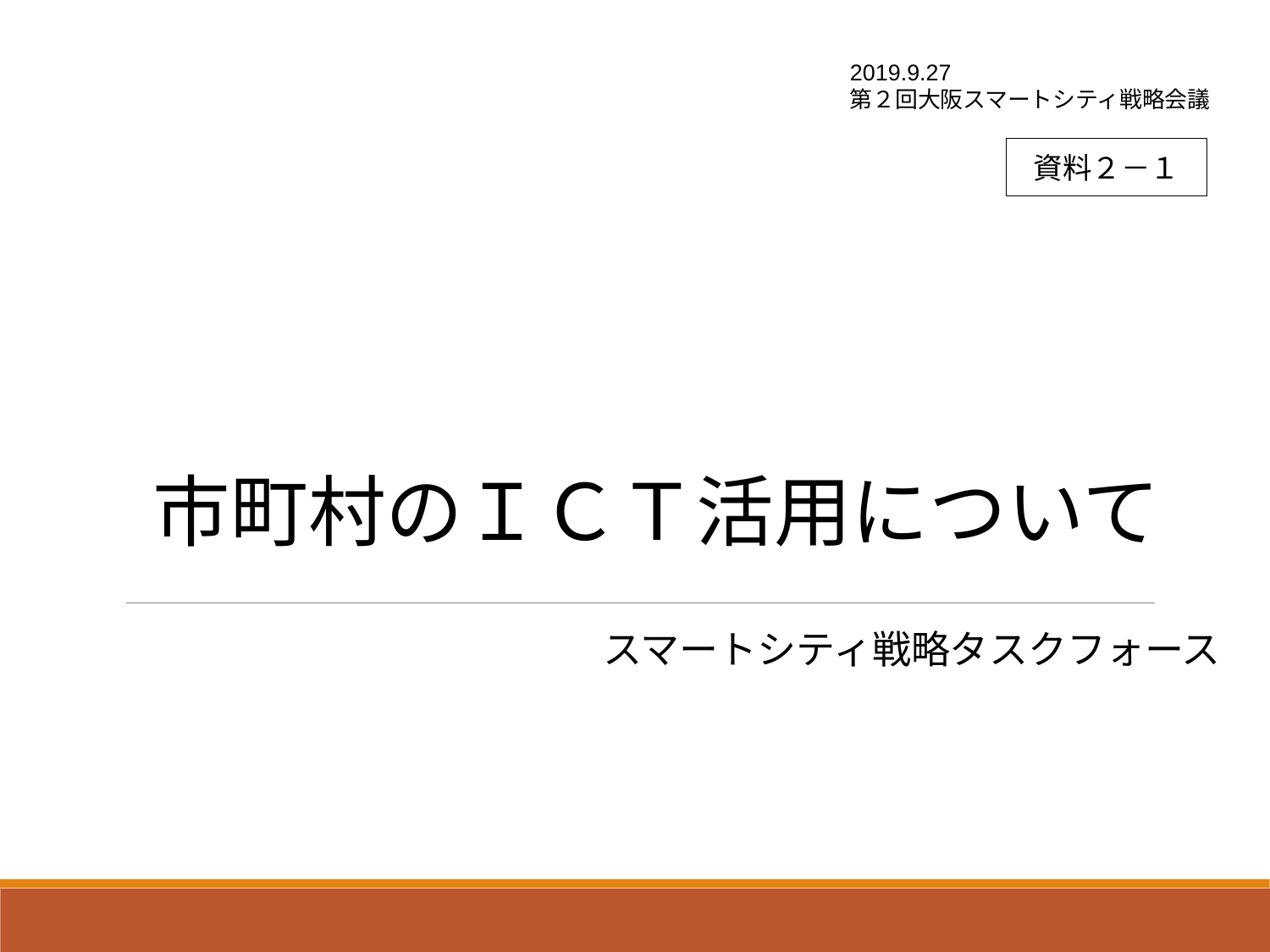

2019.9.27
第２回大阪スマートシティ戦略会議
資料２－１
市町村のＩＣＴ活用について
スマートシティ戦略タスクフォース